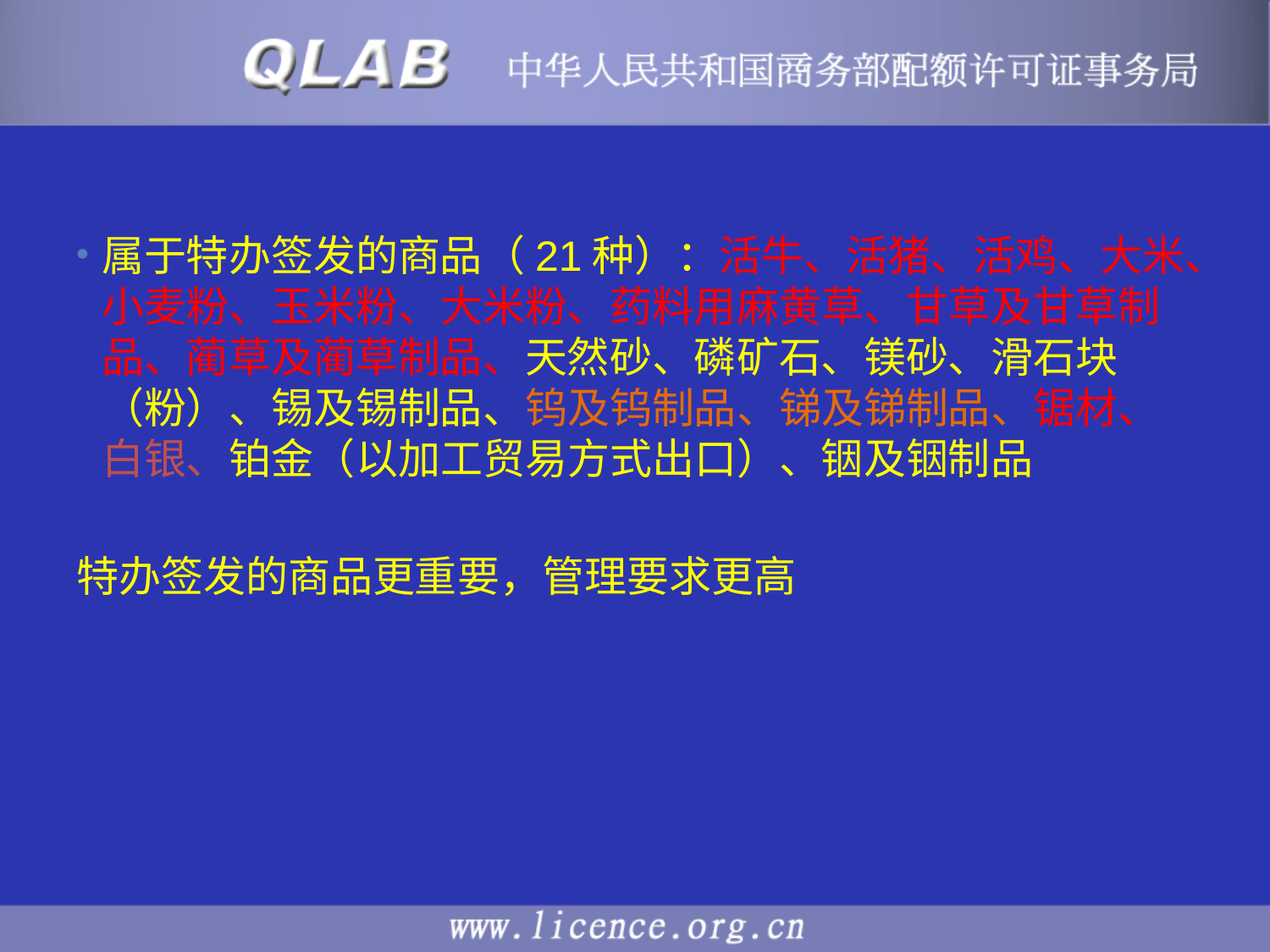

#
属于特办签发的商品（21种）：活牛、活猪、活鸡、大米、小麦粉、玉米粉、大米粉、药料用麻黄草、甘草及甘草制品、蔺草及蔺草制品、天然砂、磷矿石、镁砂、滑石块（粉）、锡及锡制品、钨及钨制品、锑及锑制品、锯材、白银、铂金（以加工贸易方式出口）、铟及铟制品

特办签发的商品更重要，管理要求更高